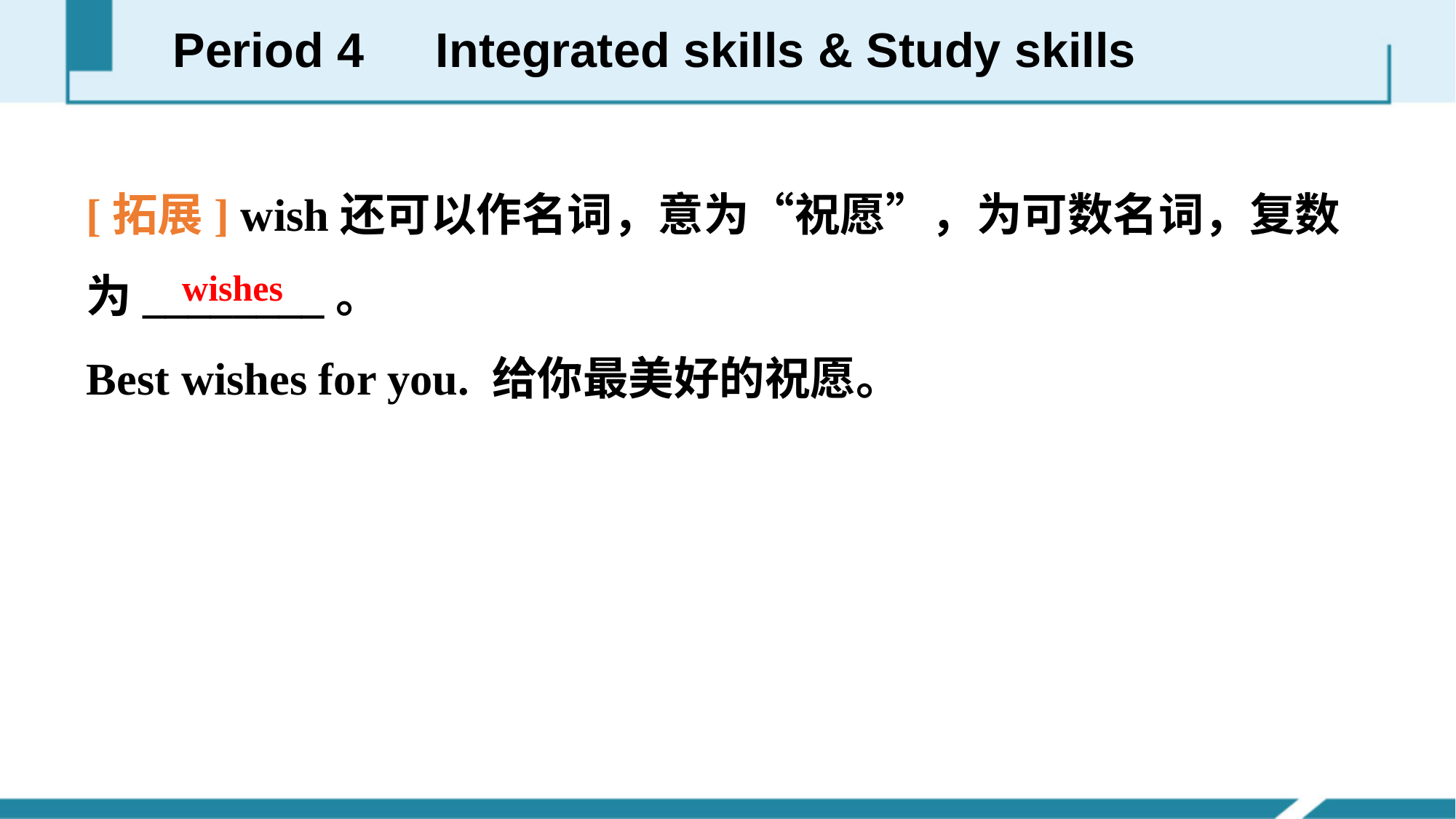

Period 4　Integrated skills & Study skills
[拓展] wish还可以作名词，意为“祝愿”，为可数名词，复数为________。
Best wishes for you. 给你最美好的祝愿。
wishes